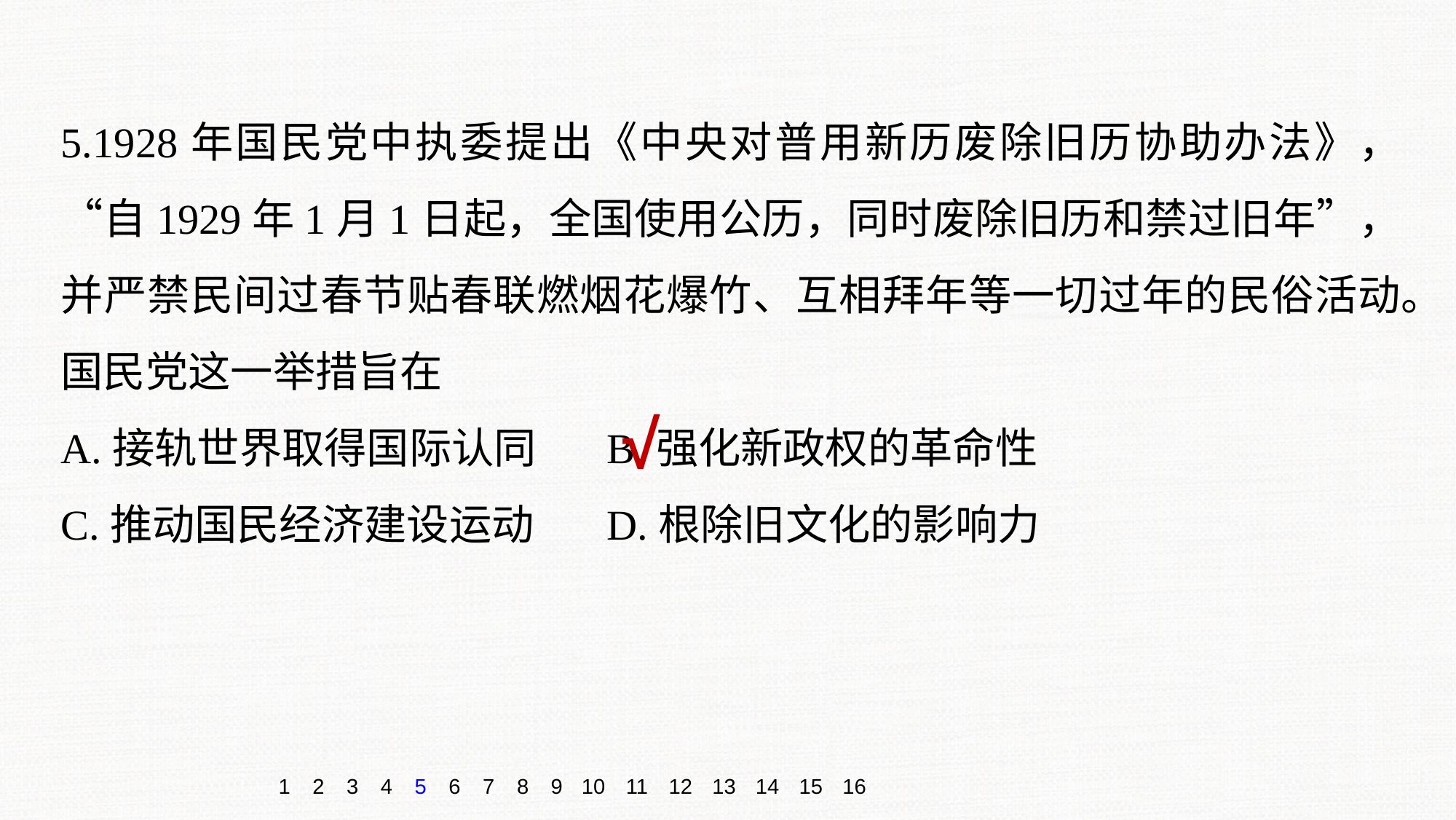

5.1928年国民党中执委提出《中央对普用新历废除旧历协助办法》，“自1929年1月1日起，全国使用公历，同时废除旧历和禁过旧年”，并严禁民间过春节贴春联燃烟花爆竹、互相拜年等一切过年的民俗活动。国民党这一举措旨在
A.接轨世界取得国际认同  	B.强化新政权的革命性
C.推动国民经济建设运动  	D.根除旧文化的影响力
√
1
2
3
4
5
6
7
8
9
10
11
12
13
14
15
16